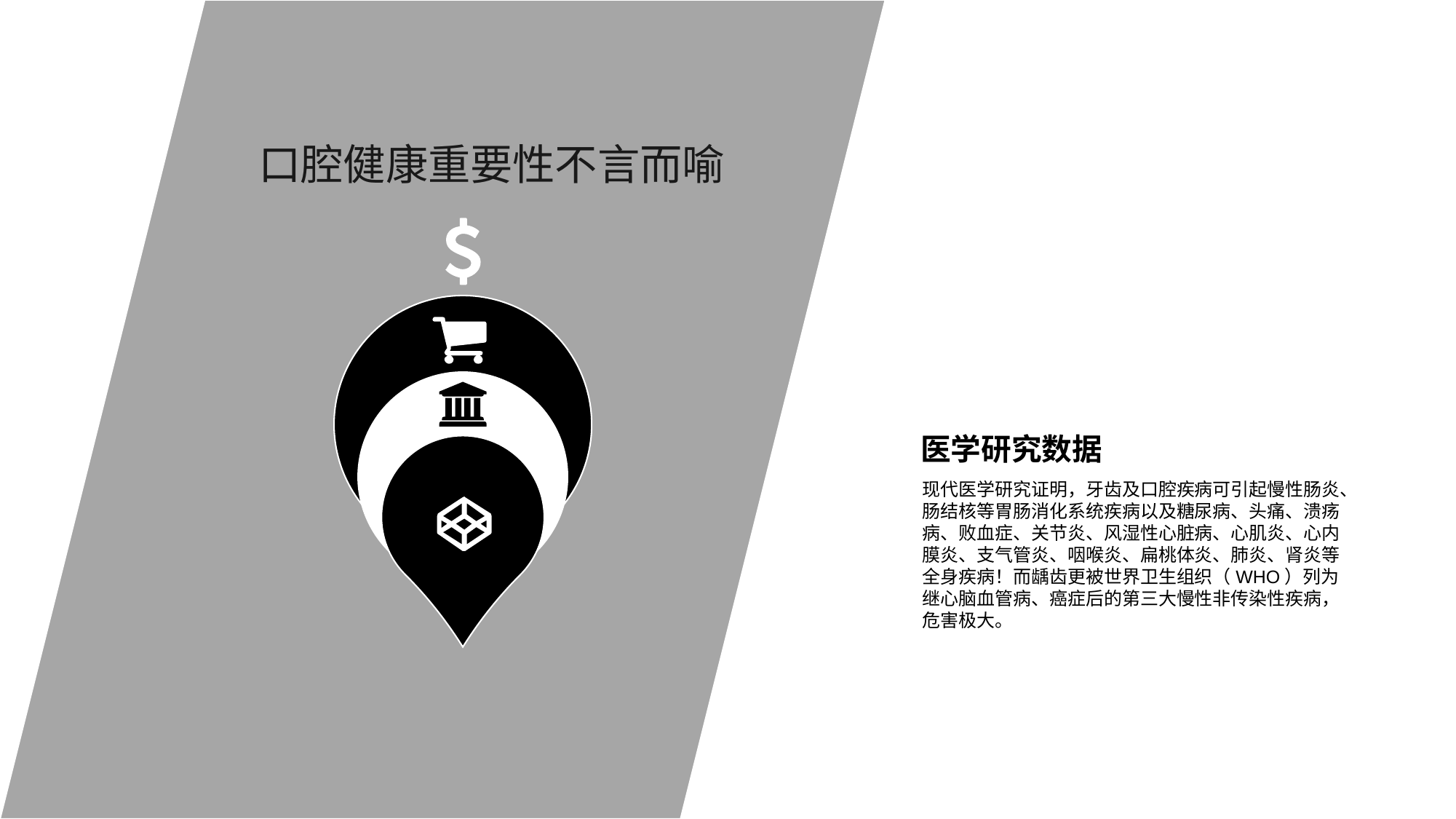

口腔健康重要性不言而喻

医学研究数据
现代医学研究证明，牙齿及口腔疾病可引起慢性肠炎、肠结核等胃肠消化系统疾病以及糖尿病、头痛、溃疡病、败血症、关节炎、风湿性心脏病、心肌炎、心内膜炎、支气管炎、咽喉炎、扁桃体炎、肺炎、肾炎等全身疾病！而龋齿更被世界卫生组织（WHO）列为继心脑血管病、癌症后的第三大慢性非传染性疾病，危害极大。